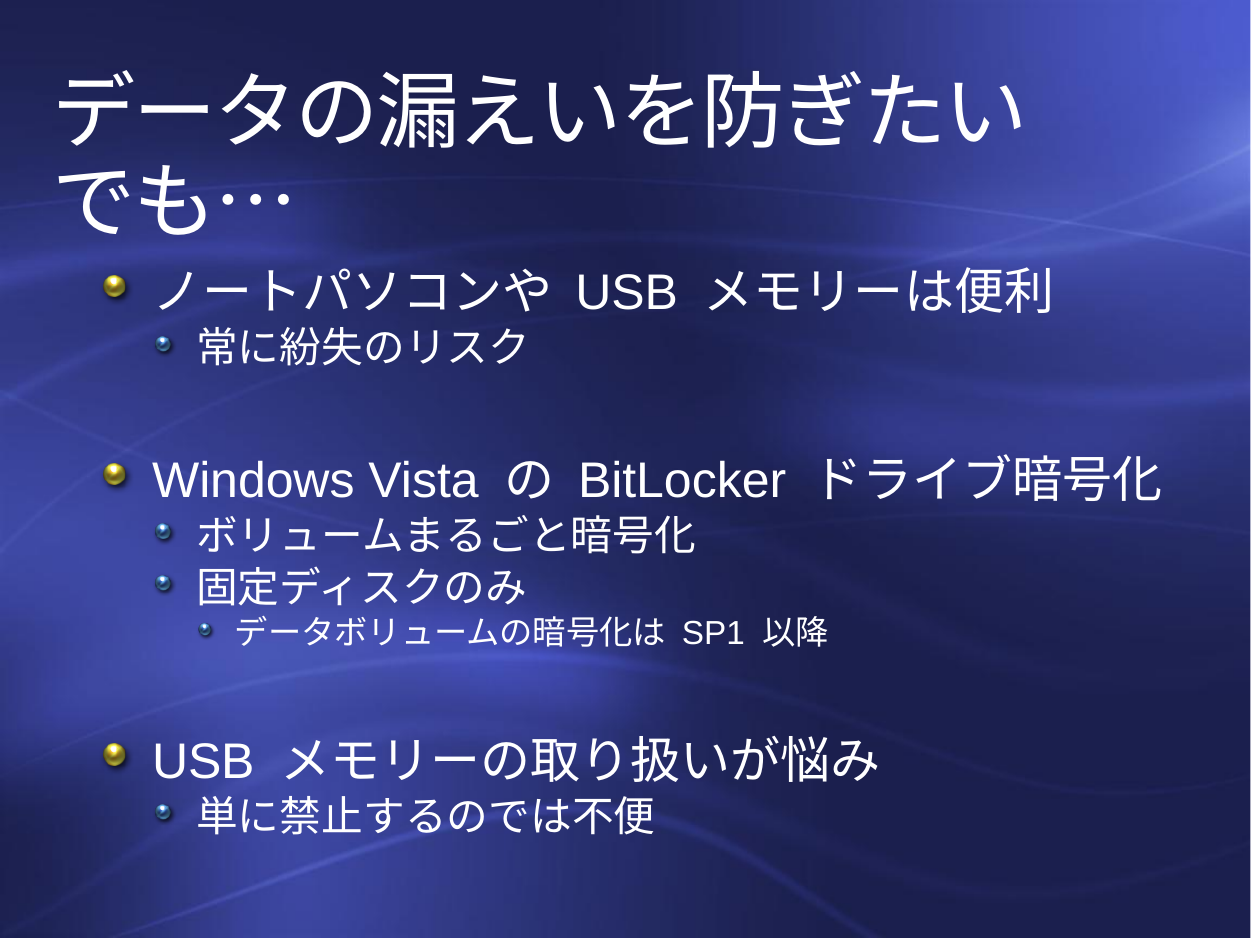

# データの漏えいを防ぎたい でも…
ノートパソコンや USB メモリーは便利
常に紛失のリスク

Windows Vista の BitLocker ドライブ暗号化
ボリュームまるごと暗号化
固定ディスクのみ
データボリュームの暗号化は SP1 以降

USB メモリーの取り扱いが悩み
単に禁止するのでは不便